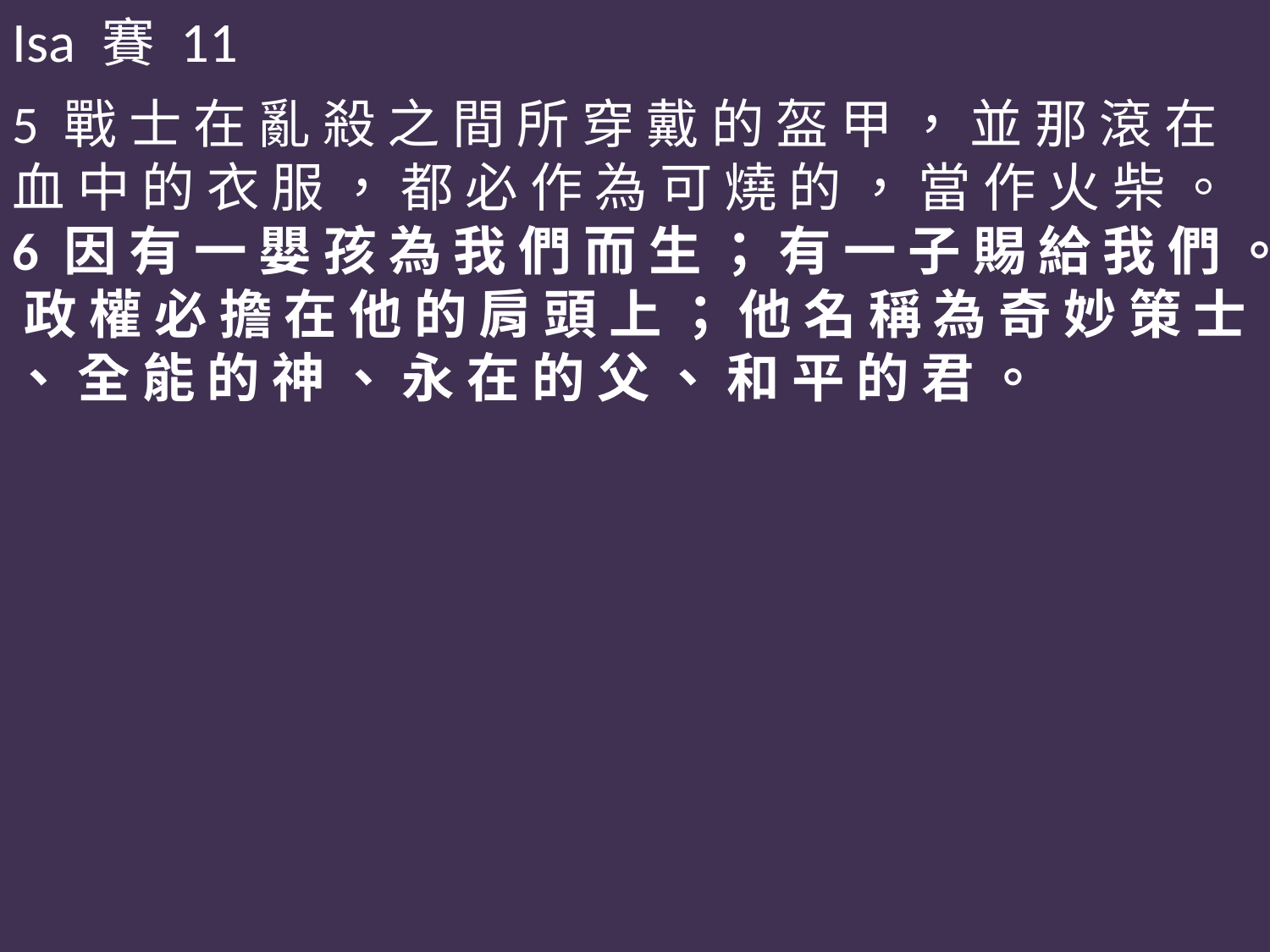

Isa 賽 11
5 戰 士 在 亂 殺 之 間 所 穿 戴 的 盔 甲 ， 並 那 滾 在 血 中 的 衣 服 ， 都 必 作 為 可 燒 的 ， 當 作 火 柴 。
6 因 有 一 嬰 孩 為 我 們 而 生 ； 有 一 子 賜 給 我 們 。 政 權 必 擔 在 他 的 肩 頭 上 ； 他 名 稱 為 奇 妙 策 士 、 全 能 的 神 、 永 在 的 父 、 和 平 的 君 。